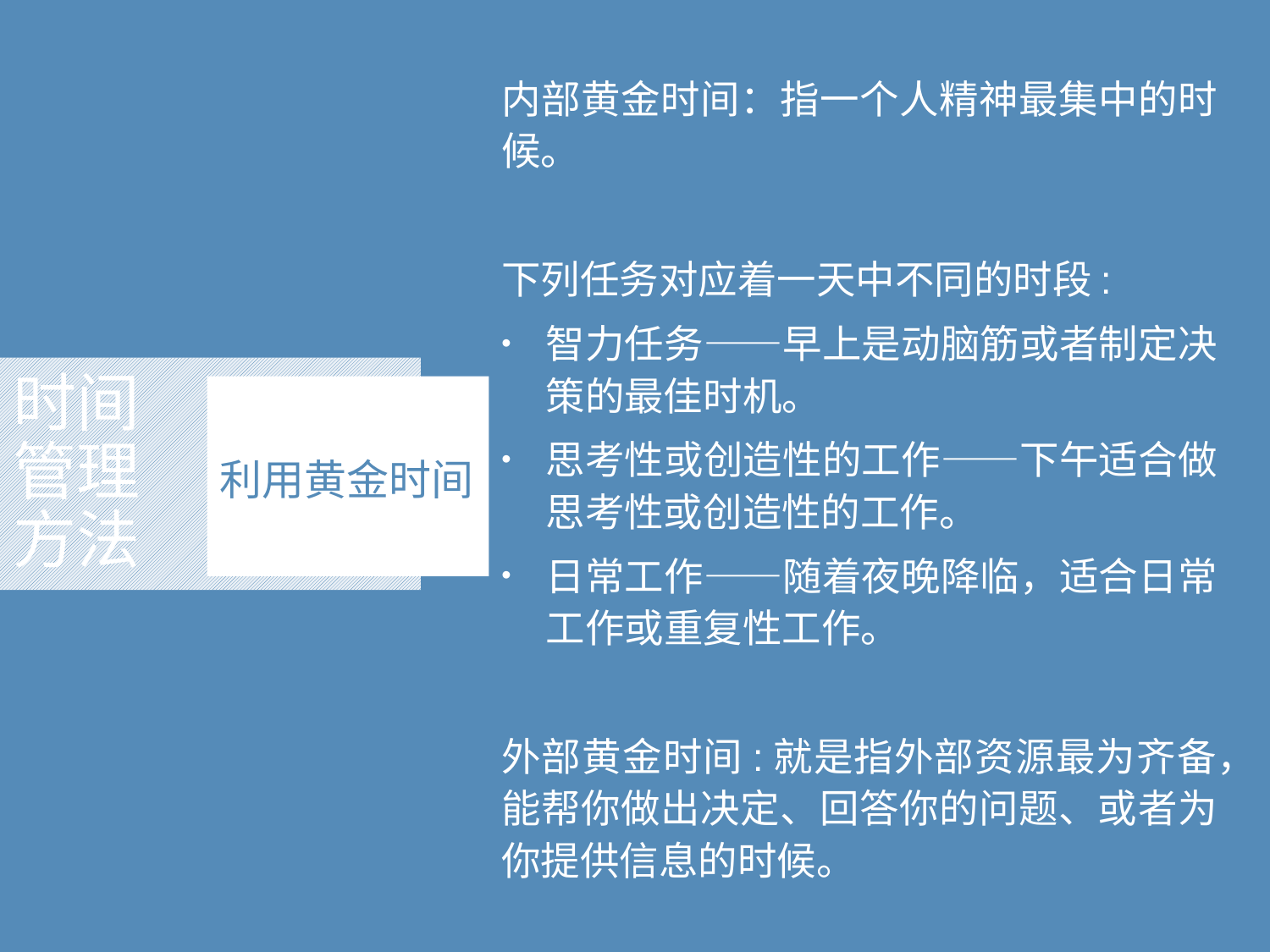

内部黄金时间：指一个人精神最集中的时候。

下列任务对应着一天中不同的时段:
智力任务——早上是动脑筋或者制定决策的最佳时机。
思考性或创造性的工作——下午适合做思考性或创造性的工作。
日常工作——随着夜晚降临，适合日常工作或重复性工作。

外部黄金时间:就是指外部资源最为齐备，能帮你做出决定、回答你的问题、或者为你提供信息的时候。
# 时间 管理 方法
利用黄金时间